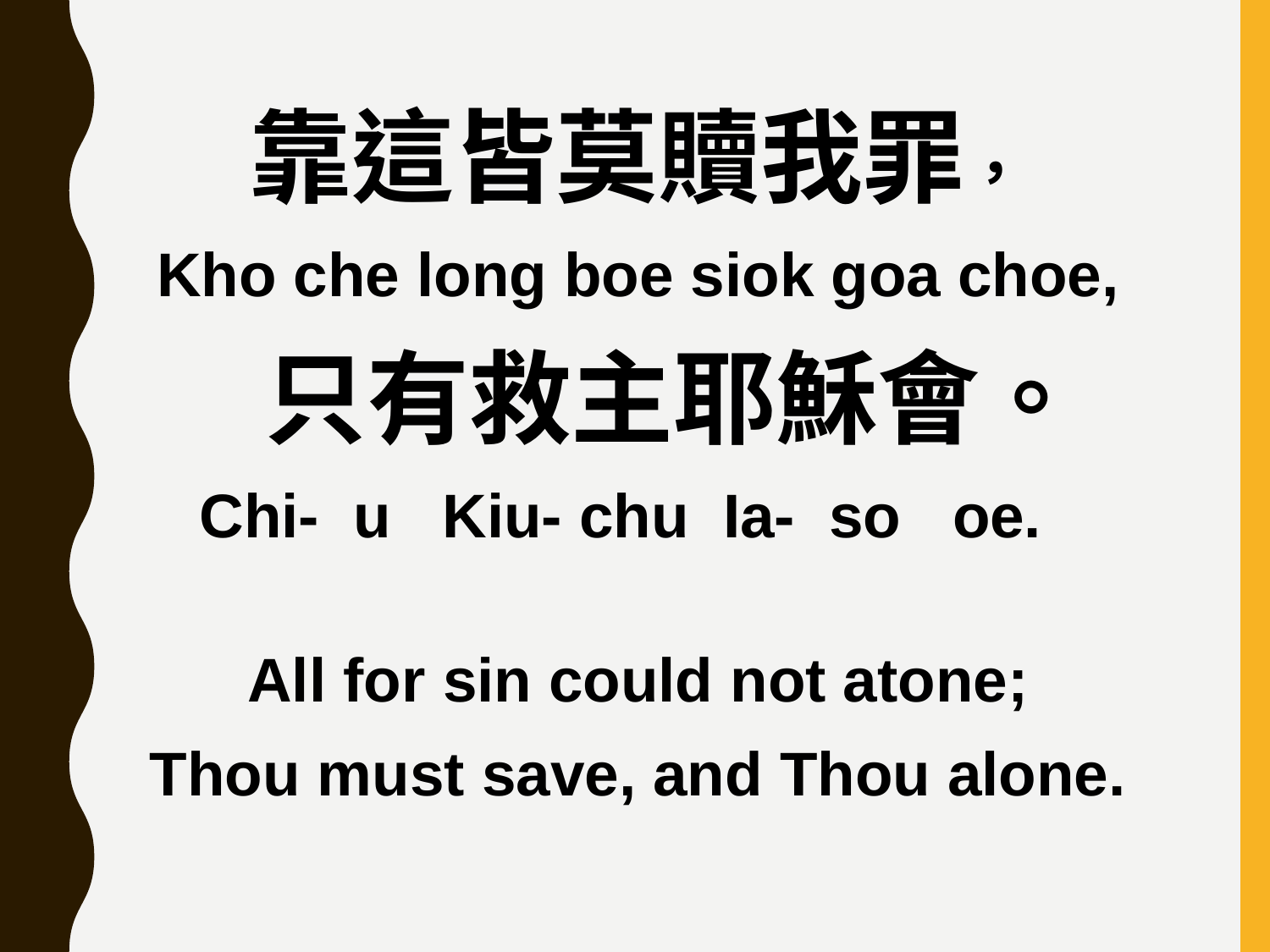

靠這皆莫贖我罪，
Kho che long boe siok goa choe,
  只有救主耶穌會。
Chi-  u   Kiu- chu  Ia-  so   oe.

All for sin could not atone;
Thou must save, and Thou alone.